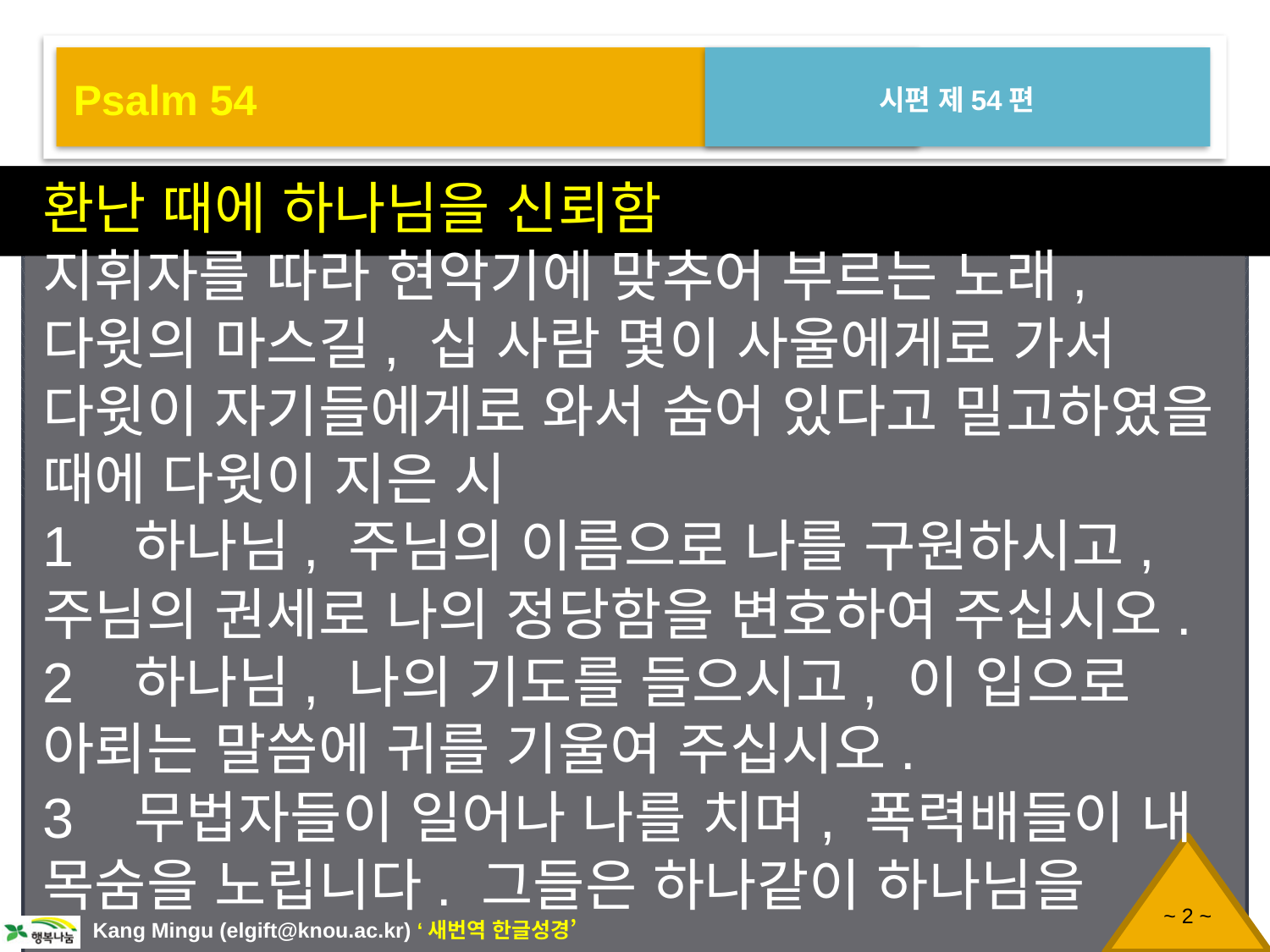

Psalm 54
시편 제54편
환난 때에 하나님을 신뢰함
지휘자를 따라 현악기에 맞추어 부르는 노래, 다윗의 마스길, 십 사람 몇이 사울에게로 가서 다윗이 자기들에게로 와서 숨어 있다고 밀고하였을 때에 다윗이 지은 시
1   하나님, 주님의 이름으로 나를 구원하시고, 주님의 권세로 나의 정당함을 변호하여 주십시오.
2   하나님, 나의 기도를 들으시고, 이 입으로 아뢰는 말씀에 귀를 기울여 주십시오.
3   무법자들이 일어나 나를 치며, 폭력배들이 내 목숨을 노립니다. 그들은 하나같이 하나님을